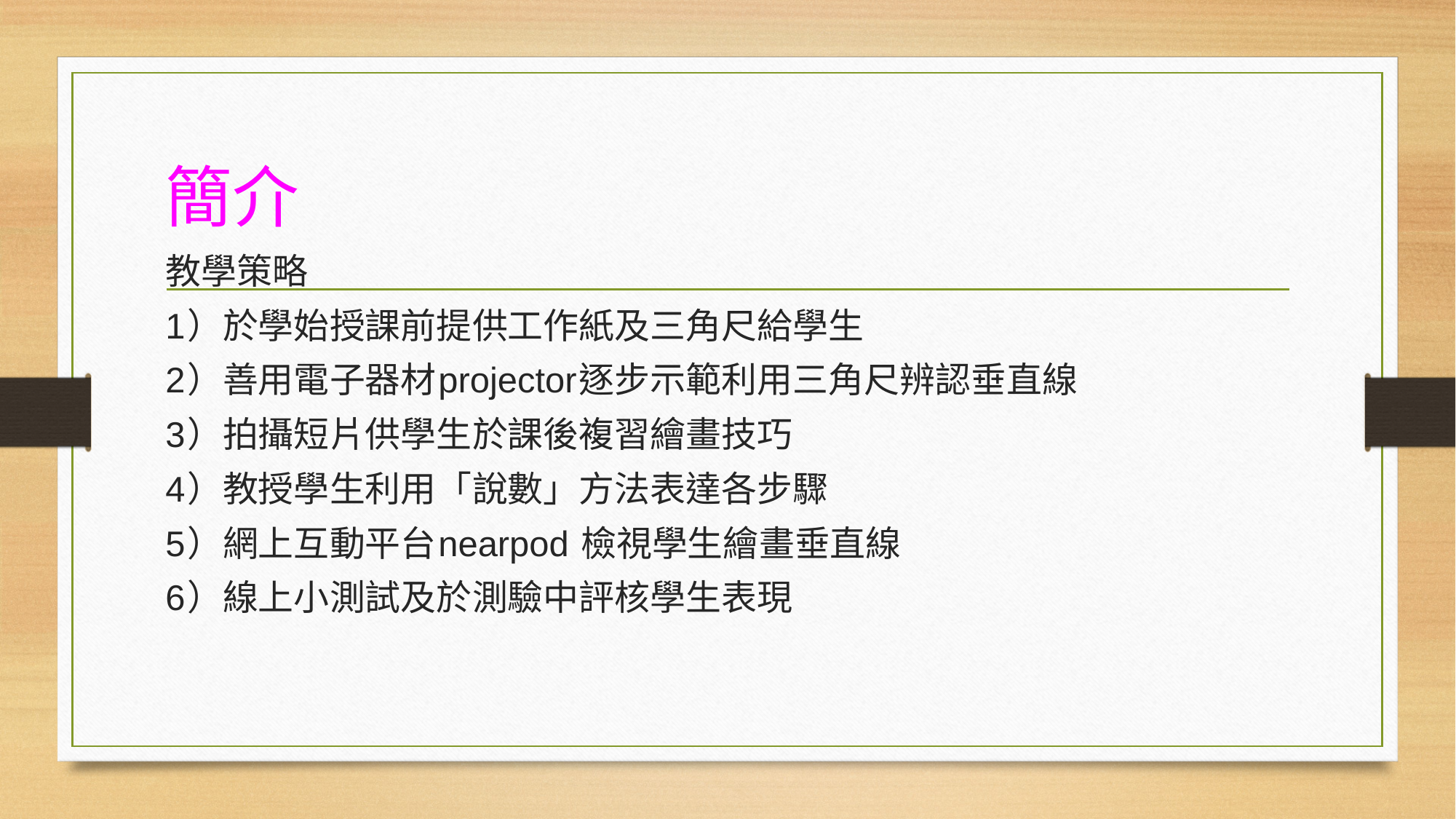

# 簡介
教學策略
1）於學始授課前提供工作紙及三角尺給學生
2）善用電子器材projector逐步示範利用三角尺辨認垂直線
3）拍攝短片供學生於課後複習繪畫技巧
4）教授學生利用「說數」方法表達各步驟
5）網上互動平台nearpod 檢視學生繪畫垂直線
6）線上小測試及於測驗中評核學生表現